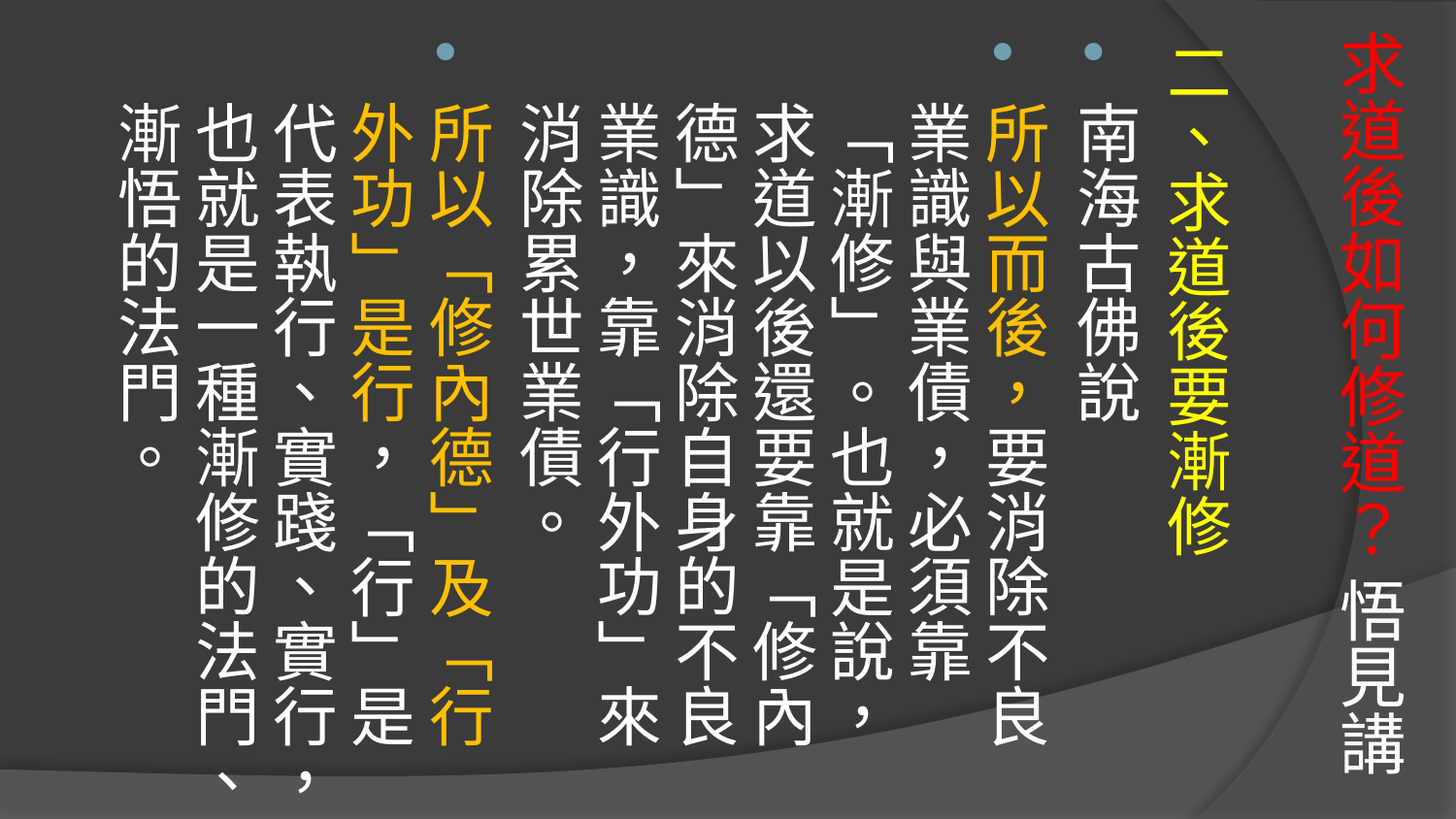

二、求道後要漸修
南海古佛說
所以而後，要消除不良業識與業債，必須靠「漸修」。也就是說，求道以後還要靠「修內德」來消除自身的不良業識，靠「行外功」來消除累世業債。
所以「修內德」及「行外功」是行，「行」是代表執行、實踐、實行，也就是一種漸修的法門、漸悟的法門。

# 求道後如何修道？ 悟見講